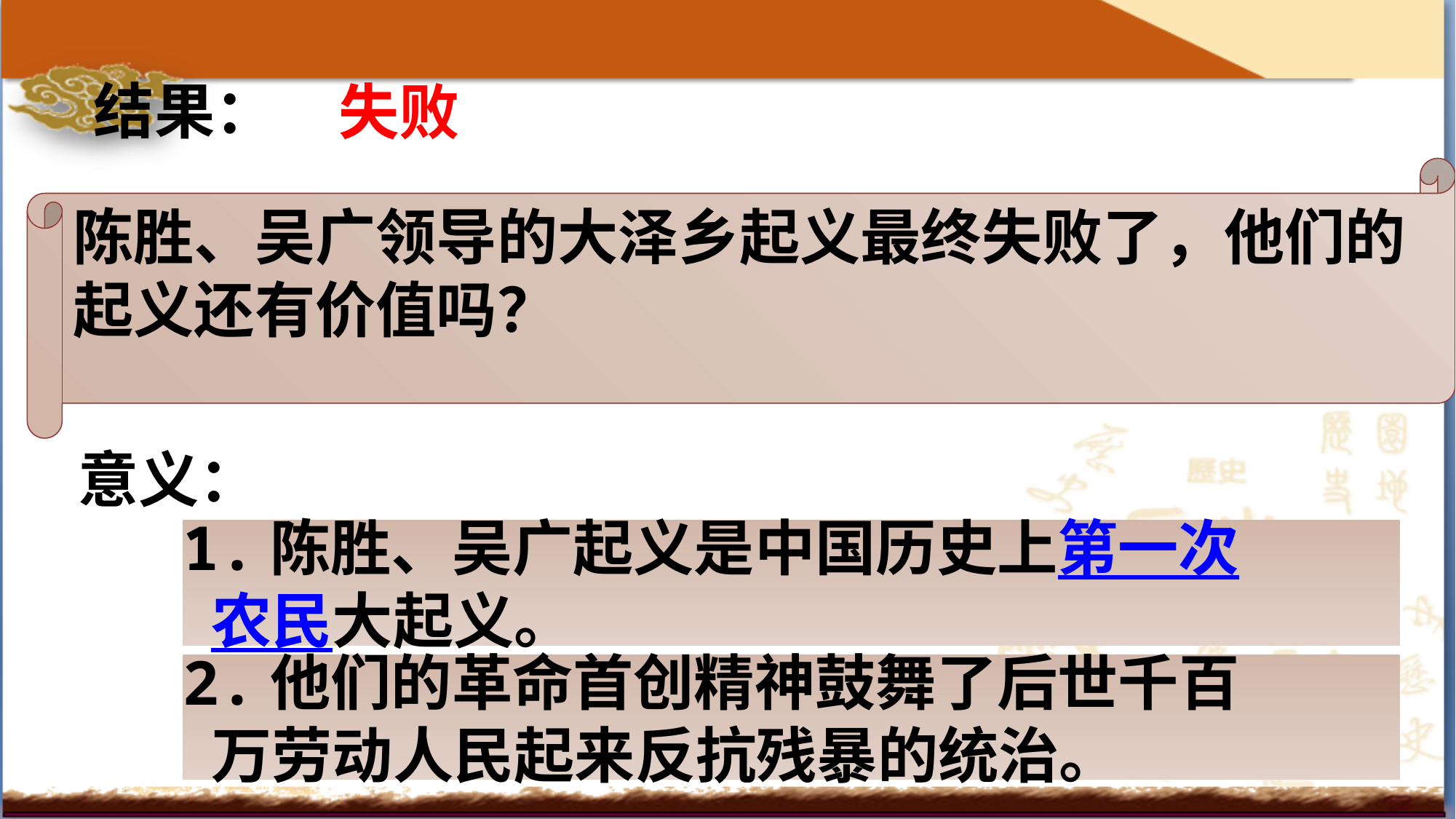

结果：
失败
陈胜、吴广领导的大泽乡起义最终失败了，他们的起义还有价值吗？
意义：
1.陈胜、吴广起义是中国历史上第一次
 农民大起义。
2.他们的革命首创精神鼓舞了后世千百
 万劳动人民起来反抗残暴的统治。